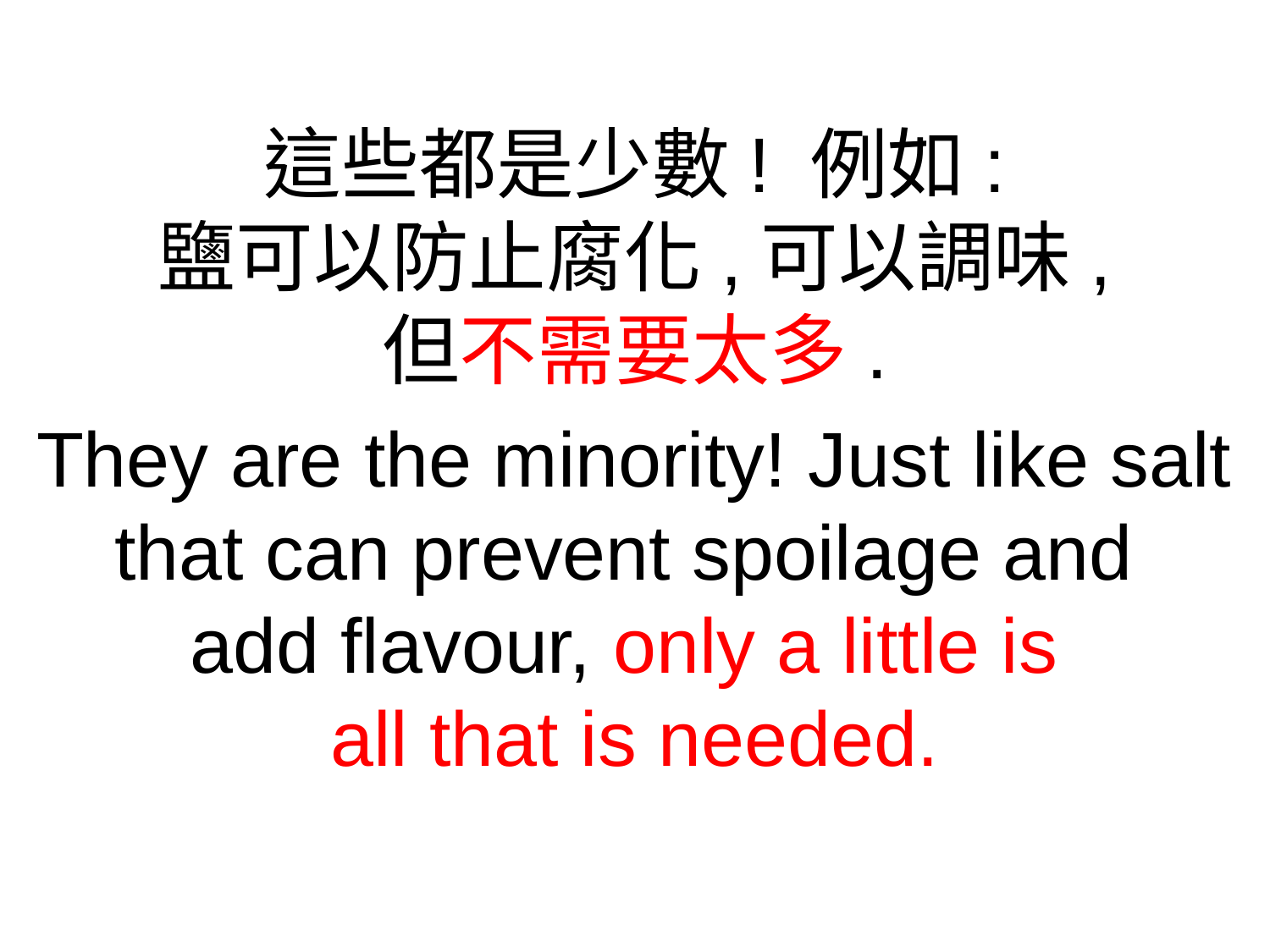

這些都是少數! 例如:
鹽可以防止腐化,可以調味,
但不需要太多.
They are the minority! Just like salt that can prevent spoilage and
add flavour, only a little is
all that is needed.